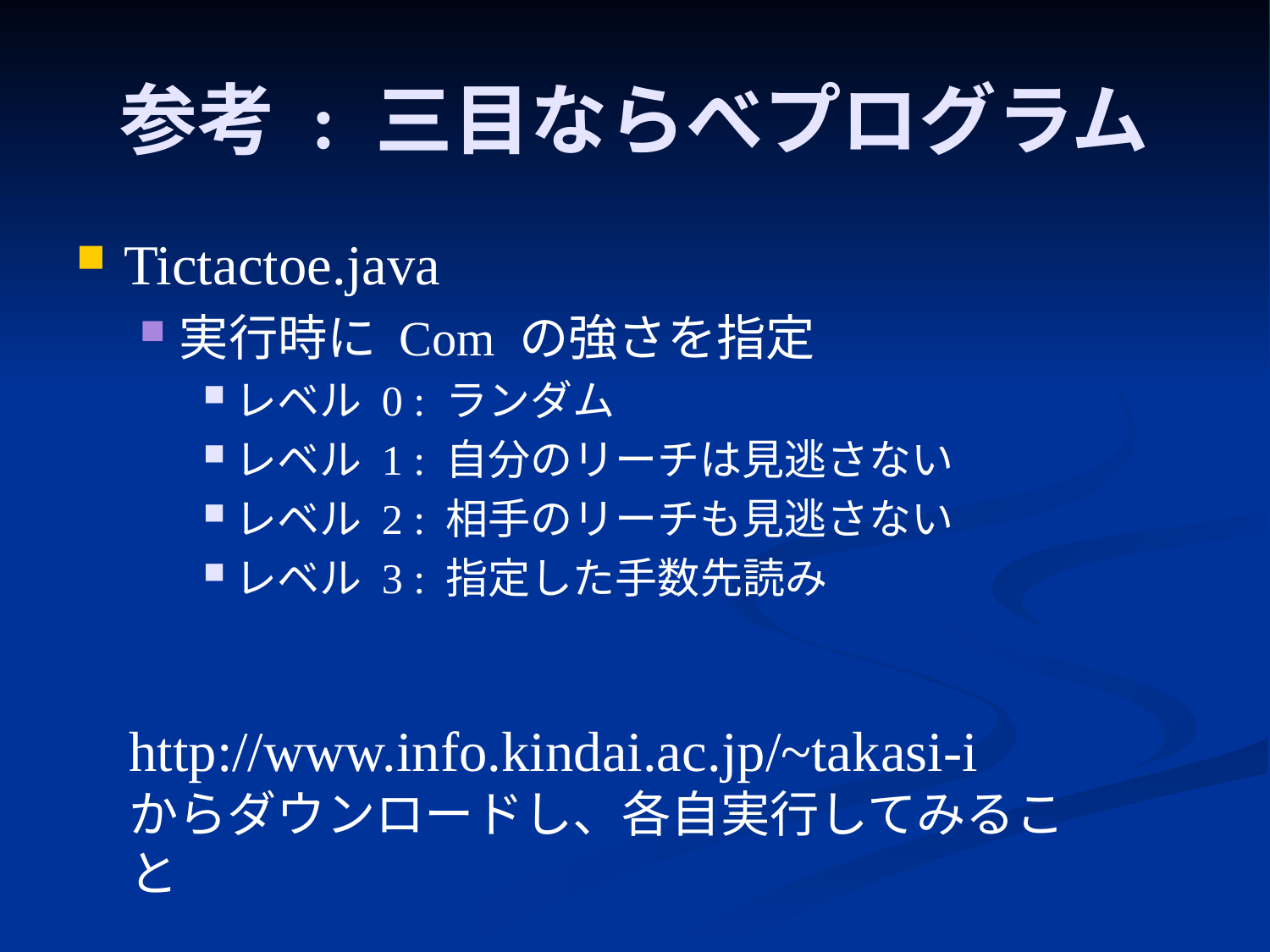

# 参考 : 三目ならべプログラム
Tictactoe.java
実行時に Com の強さを指定
レベル 0 : ランダム
レベル 1 : 自分のリーチは見逃さない
レベル 2 : 相手のリーチも見逃さない
レベル 3 : 指定した手数先読み
http://www.info.kindai.ac.jp/~takasi-i
からダウンロードし、各自実行してみること